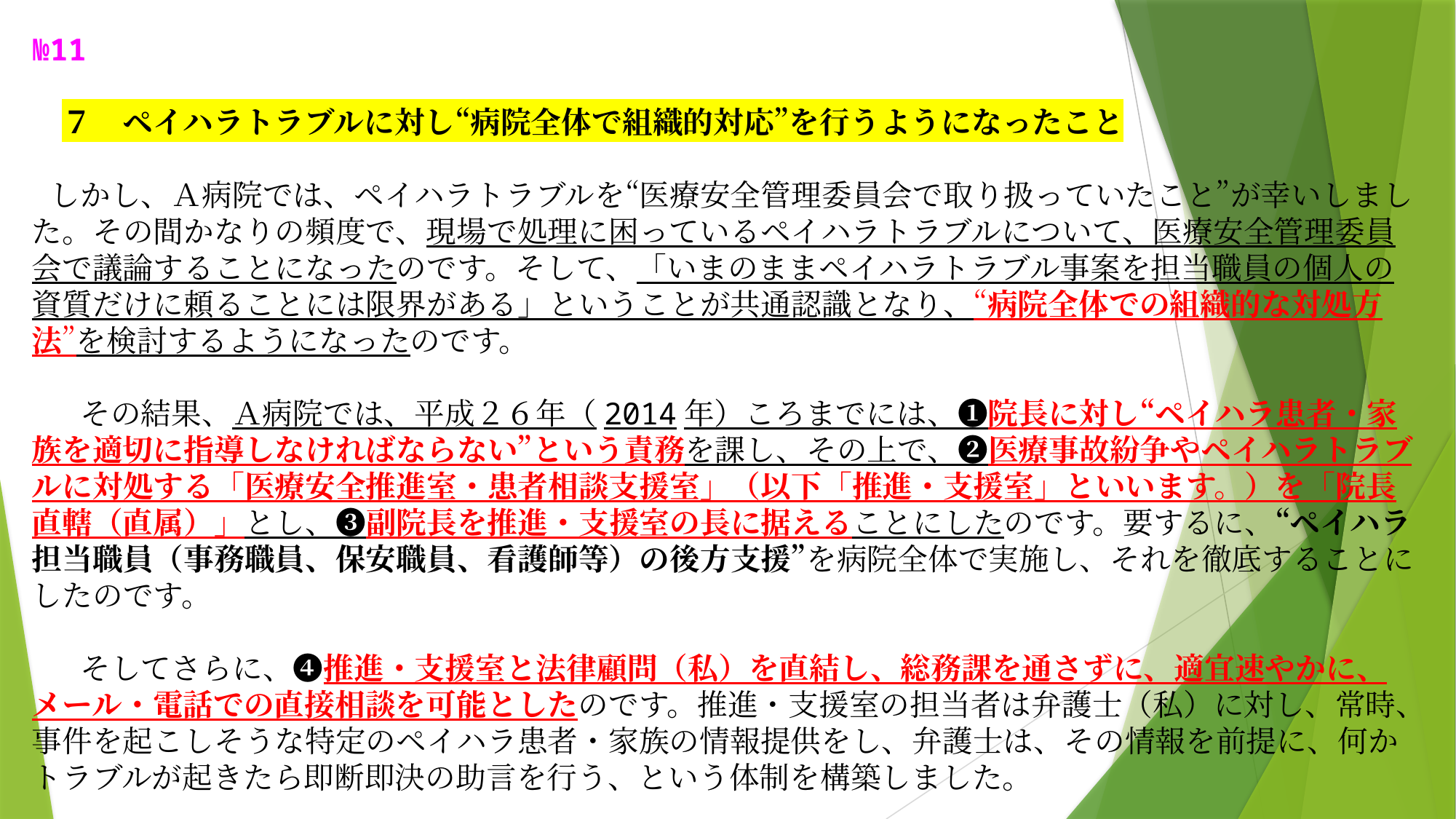

№11

　７　ペイハラトラブルに対し“病院全体で組織的対応”を行うようになったこと

しかし、Ａ病院では、ペイハラトラブルを“医療安全管理委員会で取り扱っていたこと”が幸いしました。その間かなりの頻度で、現場で処理に困っているペイハラトラブルについて、医療安全管理委員会で議論することになったのです。そして、「いまのままペイハラトラブル事案を担当職員の個人の資質だけに頼ることには限界がある」ということが共通認識となり、“病院全体での組織的な対処方法”を検討するようになったのです。

　その結果、Ａ病院では、平成２６年（2014年）ころまでには、❶院長に対し“ペイハラ患者・家族を適切に指導しなければならない”という責務を課し、その上で、❷医療事故紛争やペイハラトラブルに対処する「医療安全推進室・患者相談支援室」（以下「推進・支援室」といいます。）を「院長直轄（直属）」とし、❸副院長を推進・支援室の長に据えることにしたのです。要するに、“ペイハラ担当職員（事務職員、保安職員、看護師等）の後方支援”を病院全体で実施し、それを徹底することにしたのです。

　そしてさらに、❹推進・支援室と法律顧問（私）を直結し、総務課を通さずに、適宜速やかに、メール・電話での直接相談を可能としたのです。推進・支援室の担当者は弁護士（私）に対し、常時、事件を起こしそうな特定のペイハラ患者・家族の情報提供をし、弁護士は、その情報を前提に、何かトラブルが起きたら即断即決の助言を行う、という体制を構築しました。